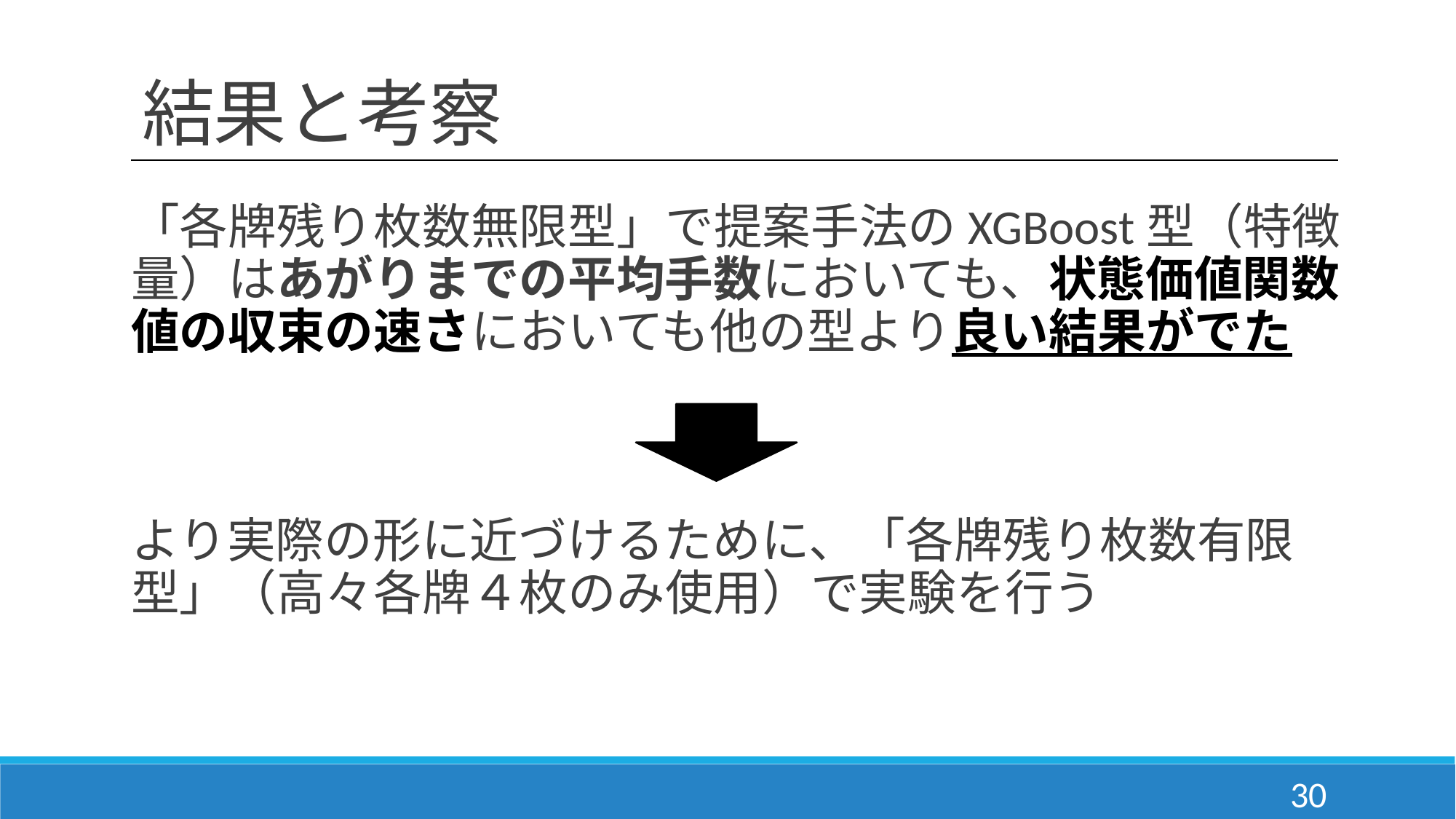

# 結果と考察

「各牌残り枚数無限型」で提案手法のXGBoost型（特徴量）はあがりまでの平均手数においても、状態価値関数値の収束の速さにおいても他の型より良い結果がでた

より実際の形に近づけるために、「各牌残り枚数有限型」（高々各牌４枚のみ使用）で実験を行う
30